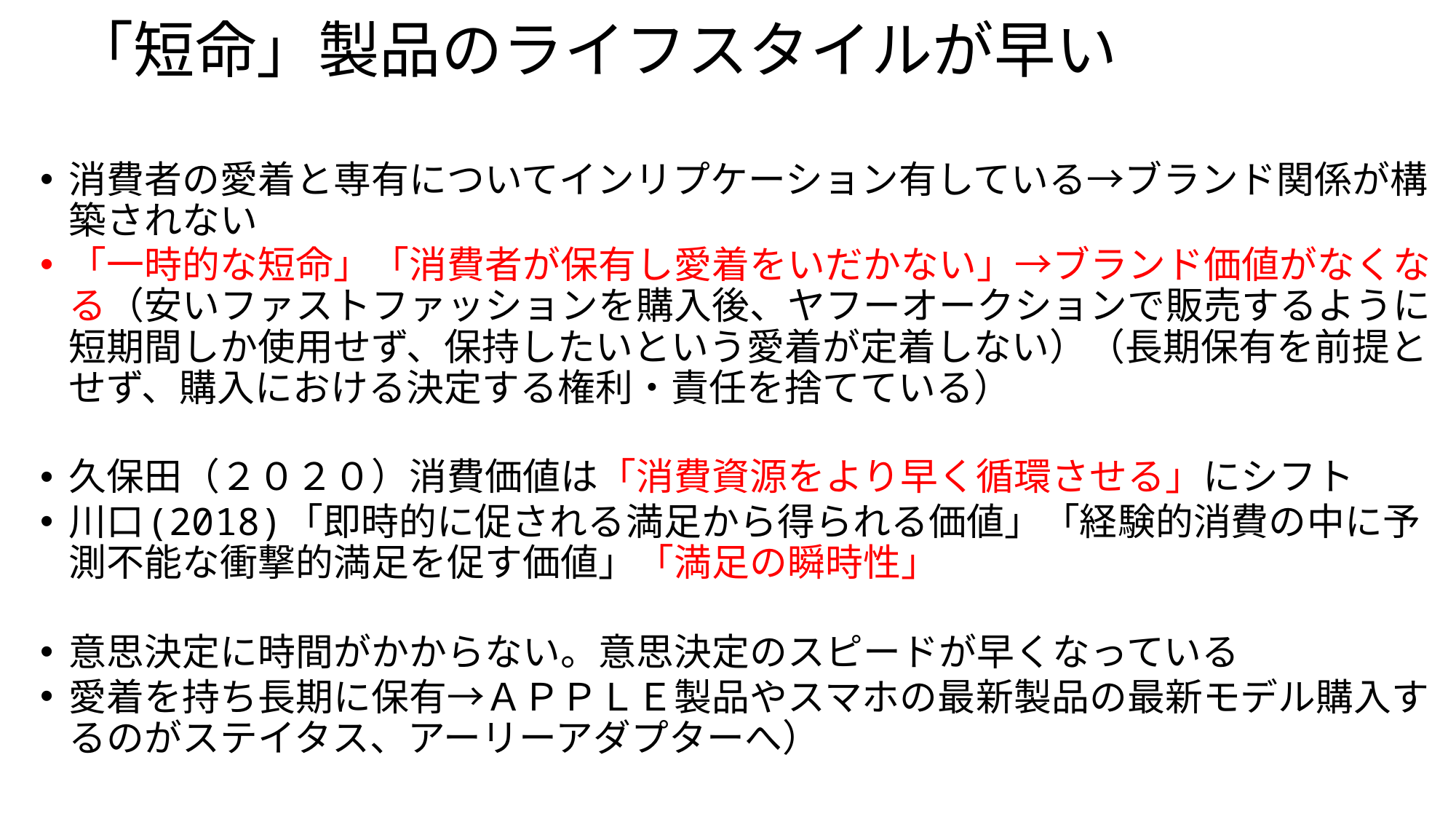

# 「短命」製品のライフスタイルが早い
消費者の愛着と専有についてインリプケーション有している→ブランド関係が構築されない
「一時的な短命」「消費者が保有し愛着をいだかない」→ブランド価値がなくなる（安いファストファッションを購入後、ヤフーオークションで販売するように短期間しか使用せず、保持したいという愛着が定着しない）（長期保有を前提とせず、購入における決定する権利・責任を捨てている）

久保田（２０２０）消費価値は「消費資源をより早く循環させる」にシフト
川口(2018)「即時的に促される満足から得られる価値」「経験的消費の中に予測不能な衝撃的満足を促す価値」「満足の瞬時性」

意思決定に時間がかからない。意思決定のスピードが早くなっている
愛着を持ち長期に保有→ＡＰＰＬＥ製品やスマホの最新製品の最新モデル購入するのがステイタス、アーリーアダプターへ）